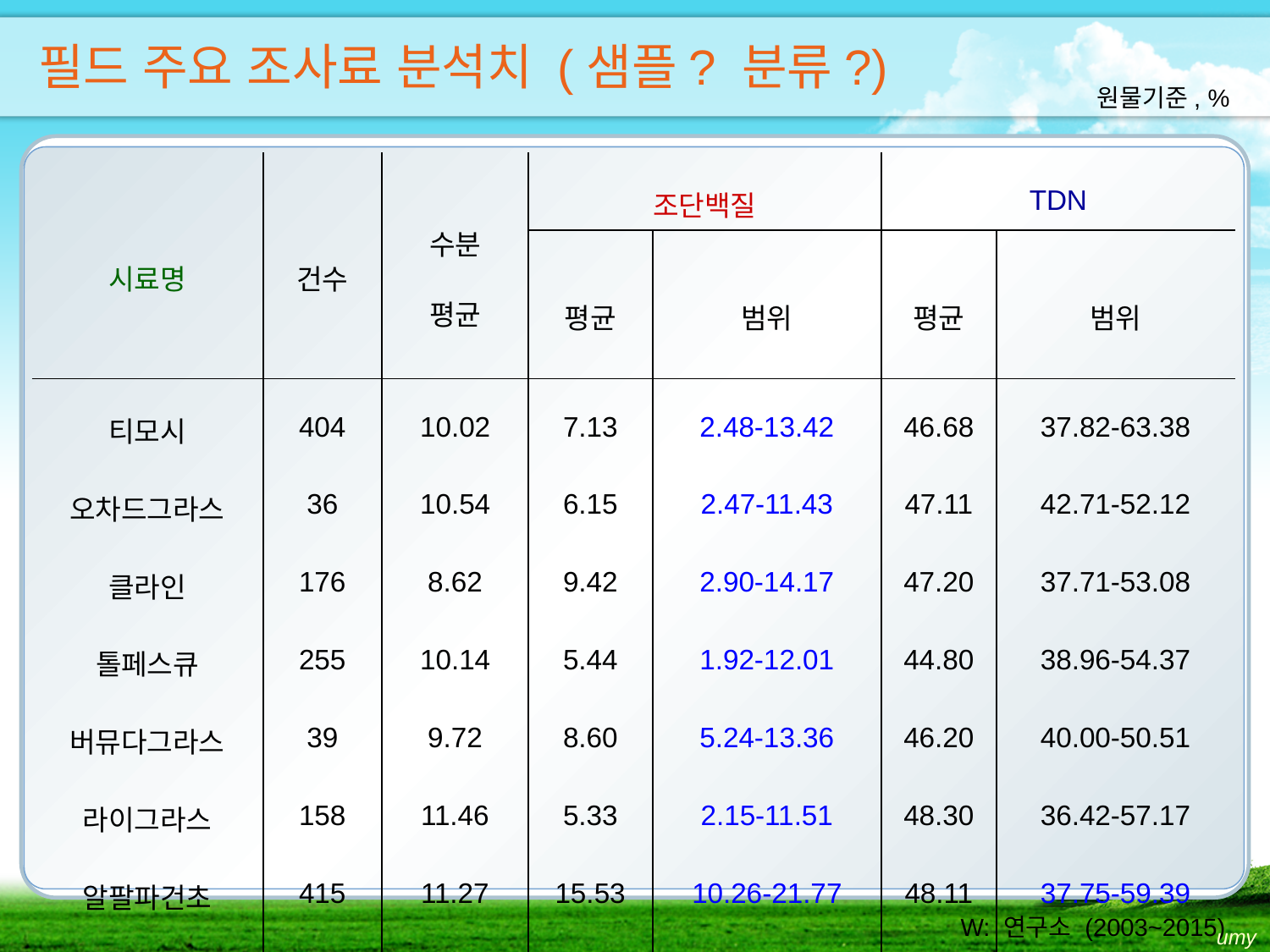

필드 주요 조사료 분석치 (샘플? 분류?)
원물기준, %

| 시료명 | 건수 | 수분 평균 | 조단백질 |  | TDN |  |
| --- | --- | --- | --- | --- | --- | --- |
|  |  |  | 평균 | 범위 | 평균 | 범위 |
| 티모시 | 404 | 10.02 | 7.13 | 2.48-13.42 | 46.68 | 37.82-63.38 |
| 오차드그라스 | 36 | 10.54 | 6.15 | 2.47-11.43 | 47.11 | 42.71-52.12 |
| 클라인 | 176 | 8.62 | 9.42 | 2.90-14.17 | 47.20 | 37.71-53.08 |
| 톨페스큐 | 255 | 10.14 | 5.44 | 1.92-12.01 | 44.80 | 38.96-54.37 |
| 버뮤다그라스 | 39 | 9.72 | 8.60 | 5.24-13.36 | 46.20 | 40.00-50.51 |
| 라이그라스 | 158 | 11.46 | 5.33 | 2.15-11.51 | 48.30 | 36.42-57.17 |
| 알팔파건초 | 415 | 11.27 | 15.53 | 10.26-21.77 | 48.11 | 37.75-59.39 |
| 알팔파스트로 | 28 | 9.77 | 9.92 | 5.55-17.23 | 41.04 | 33.38-47.37 |
| 알팔파큐브 | 6 | 12.13 | 14.25 | 12.14-16.60 | 49.47 | 47.10-52.36 |
W: 연구소 (2003~2015)
umy